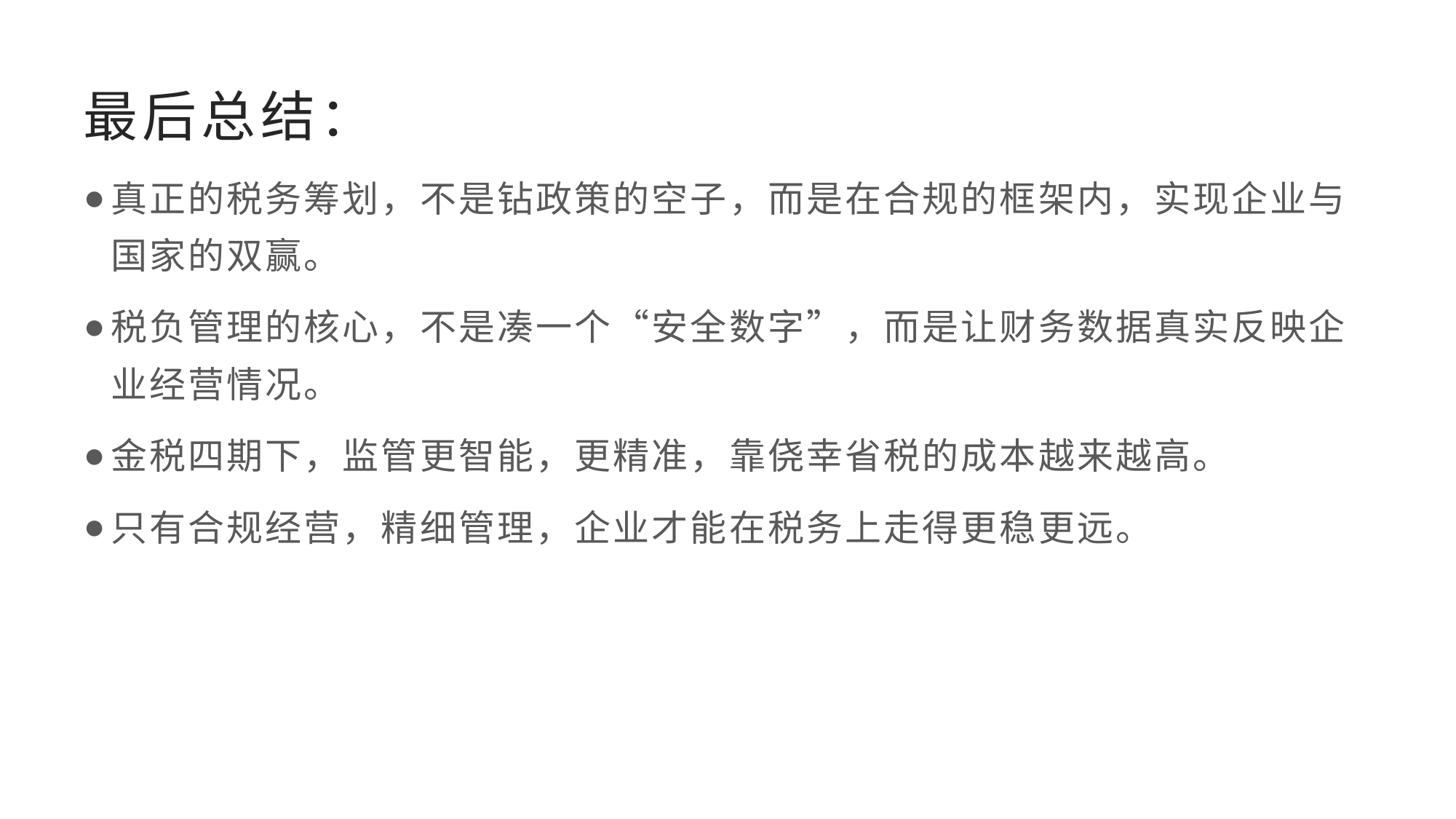

# 最后总结：
真正的税务筹划，不是钻政策的空子，而是在合规的框架内，实现企业与国家的双赢。
税负管理的核心，不是凑一个“安全数字”，而是让财务数据真实反映企业经营情况。
金税四期下，监管更智能，更精准，靠侥幸省税的成本越来越高。
只有合规经营，精细管理，企业才能在税务上走得更稳更远。